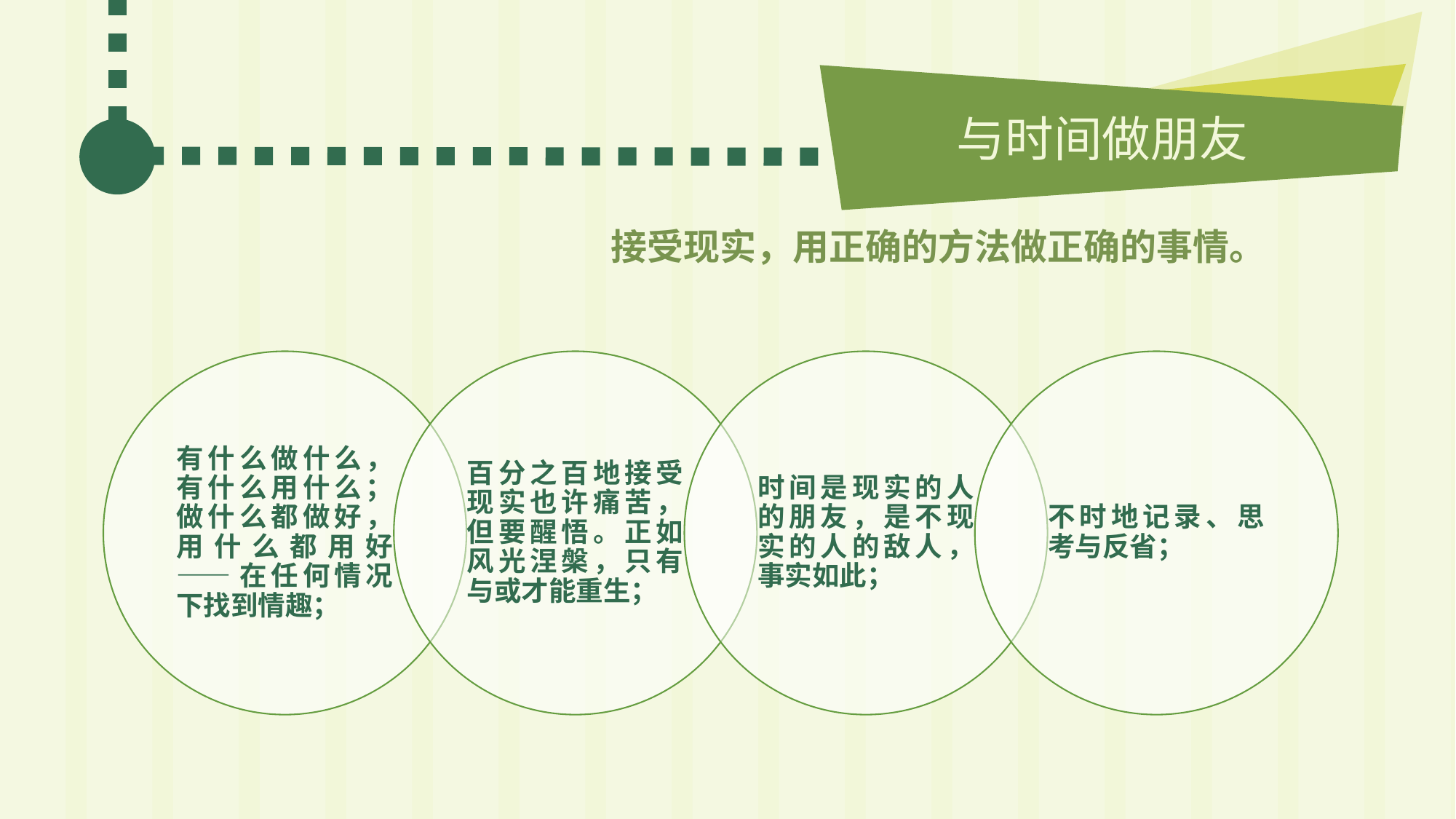

与时间做朋友

有什么做什么，有什么用什么；做什么都做好，用什么都用好——在任何情况下找到情趣；
百分之百地接受现实也许痛苦，但要醒悟。正如风光涅槃，只有与或才能重生；
时间是现实的人的朋友，是不现实的人的敌人，事实如此；
不时地记录、思考与反省；
接受现实，用正确的方法做正确的事情。